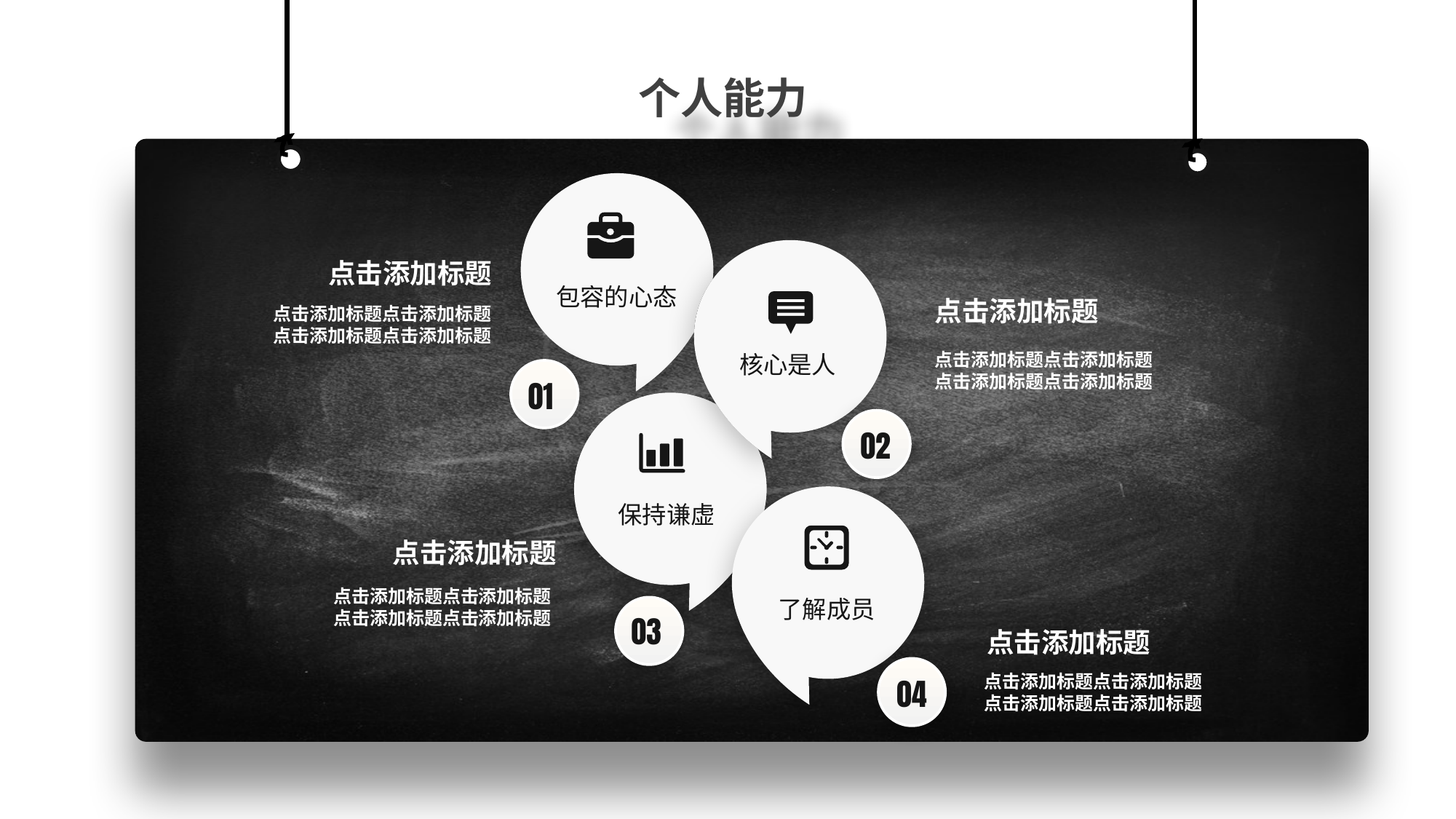

个人能力

包容的心态

点击添加标题
点击添加标题点击添加标题
点击添加标题点击添加标题
点击添加标题
点击添加标题点击添加标题
点击添加标题点击添加标题

核心是人

01

02

保持谦虚

了解成员
点击添加标题
点击添加标题点击添加标题
点击添加标题点击添加标题

03
点击添加标题
点击添加标题点击添加标题
点击添加标题点击添加标题

04